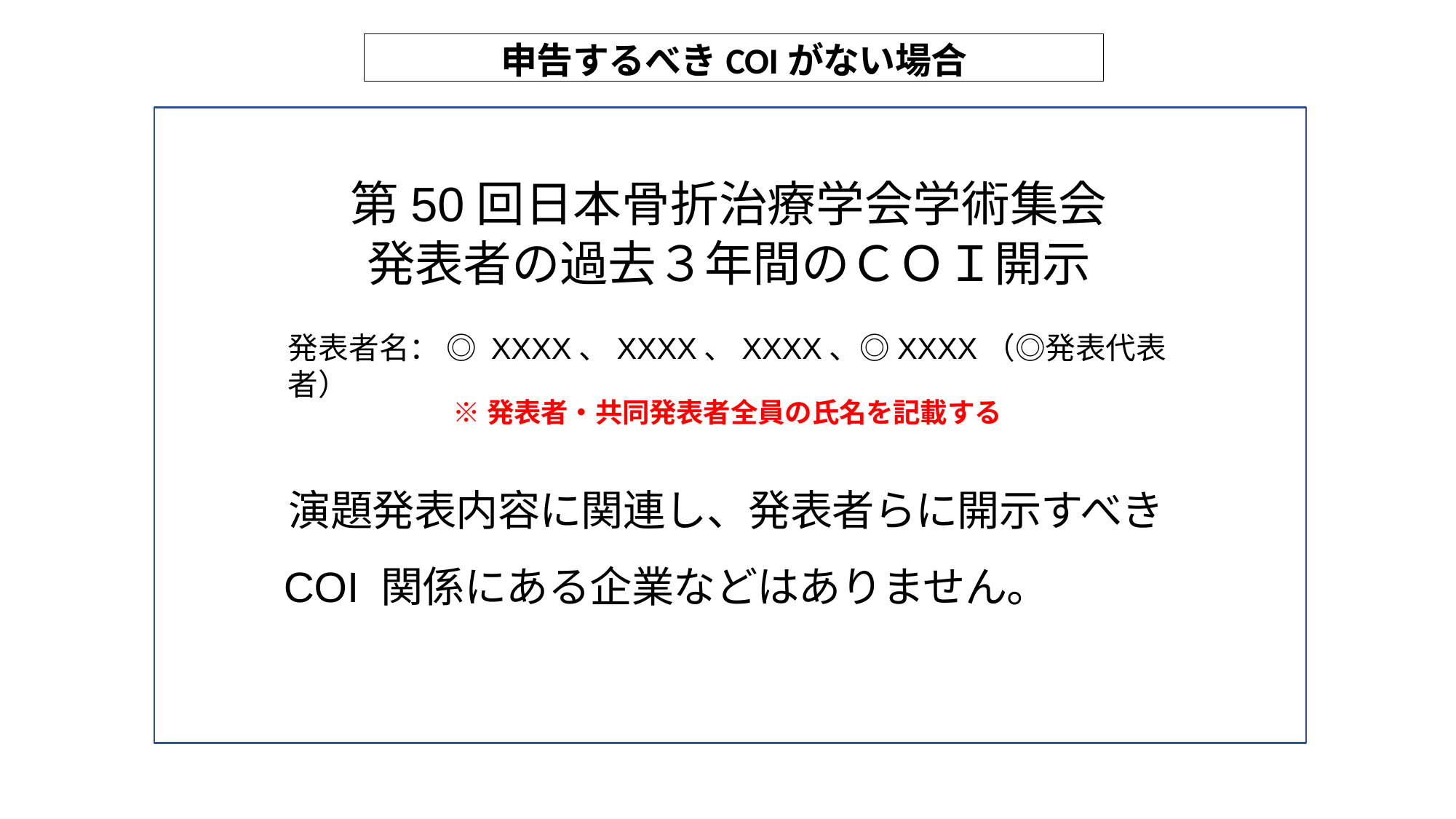

申告するべきCOIがない場合
第50回日本骨折治療学会学術集会
発表者の過去３年間のＣＯＩ開示

発表者名： ◎ XXXX、XXXX、XXXX、◎XXXX（◎発表代表者）
※発表者・共同発表者全員の氏名を記載する
演題発表内容に関連し、発表者らに開示すべき
COI 関係にある企業などはありません。